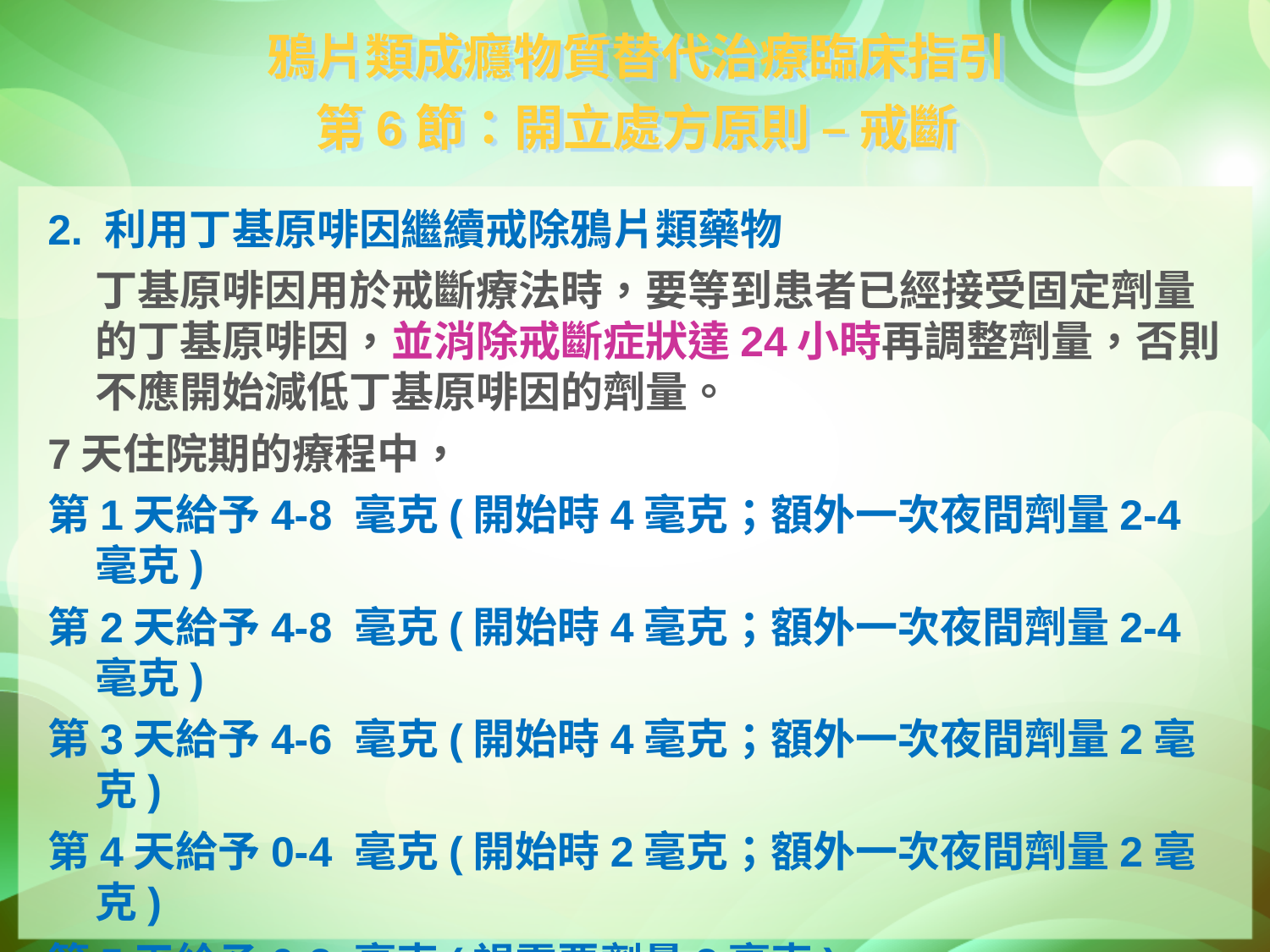

鴉片類成癮物質替代治療臨床指引
第6節：開立處方原則 – 戒斷
2. 利用丁基原啡因繼續戒除鴉片類藥物
	丁基原啡因用於戒斷療法時，要等到患者已經接受固定劑量的丁基原啡因，並消除戒斷症狀達24小時再調整劑量，否則不應開始減低丁基原啡因的劑量。
7天住院期的療程中，
第1天給予4-8 毫克(開始時4毫克；額外一次夜間劑量2-4毫克)
第2天給予4-8 毫克(開始時4毫克；額外一次夜間劑量2-4毫克)
第3天給予4-6 毫克(開始時4毫克；額外一次夜間劑量2毫克)
第4天給予0-4 毫克(開始時2毫克；額外一次夜間劑量2毫克)
第5天給予0-2 毫克(視需要劑量2毫克)
第6、7天停藥。